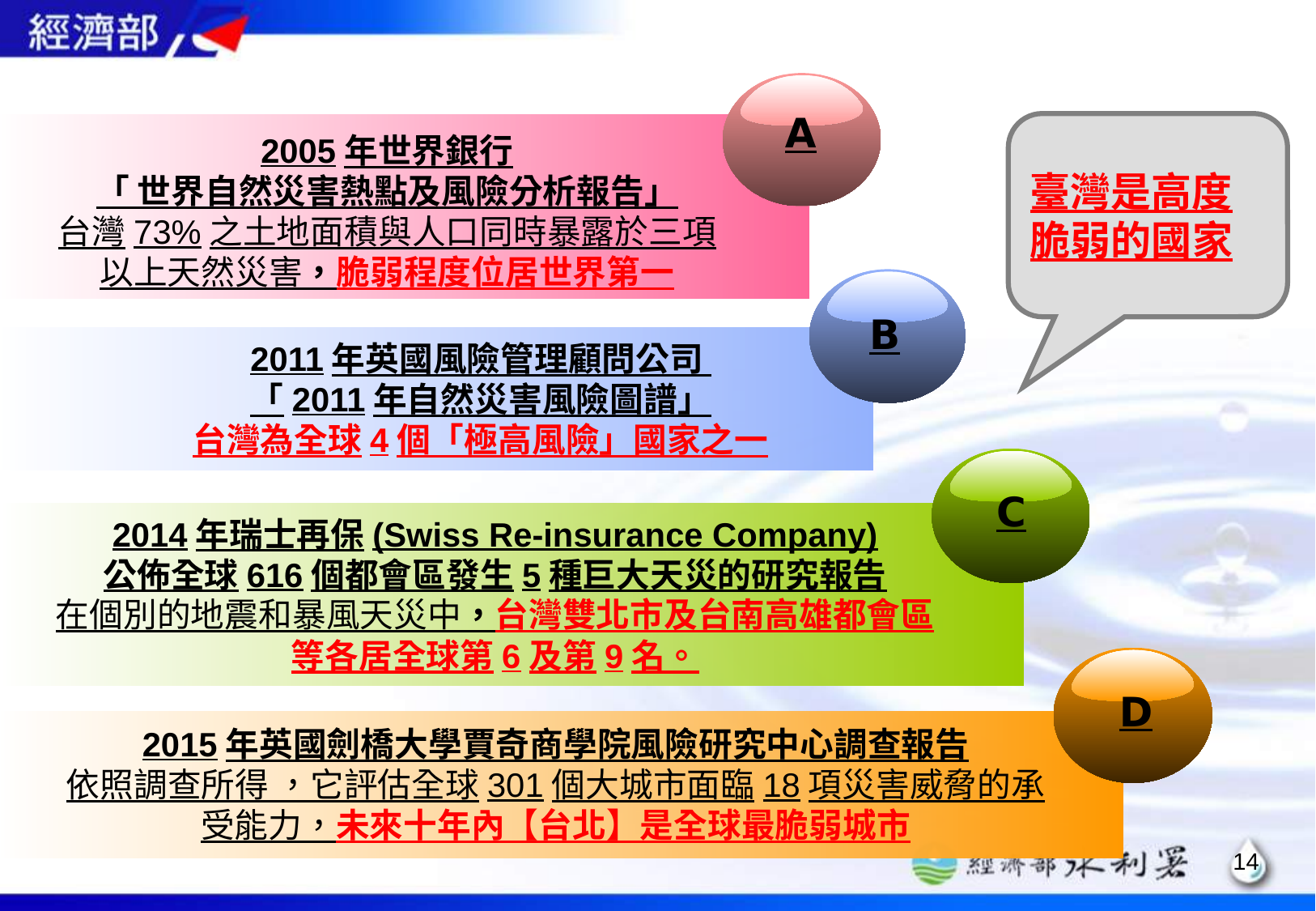

A
臺灣是高度脆弱的國家

2005年世界銀行
「 世界自然災害熱點及風險分析報告」
台灣73%之土地面積與人口同時暴露於三項以上天然災害，脆弱程度位居世界第一

B

2011年英國風險管理顧問公司
「2011年自然災害風險圖譜」
台灣為全球4個「極高風險」國家之一

C

2014年瑞士再保(Swiss Re-insurance Company)
公佈全球616個都會區發生5種巨大天災的研究報告
在個別的地震和暴風天災中，台灣雙北市及台南高雄都會區等各居全球第6及第9名。

D

2015年英國劍橋大學賈奇商學院風險研究中心調查報告
依照調查所得 ，它評估全球301個大城市面臨18項災害威脅的承受能力，未來十年內【台北】是全球最脆弱城市
14